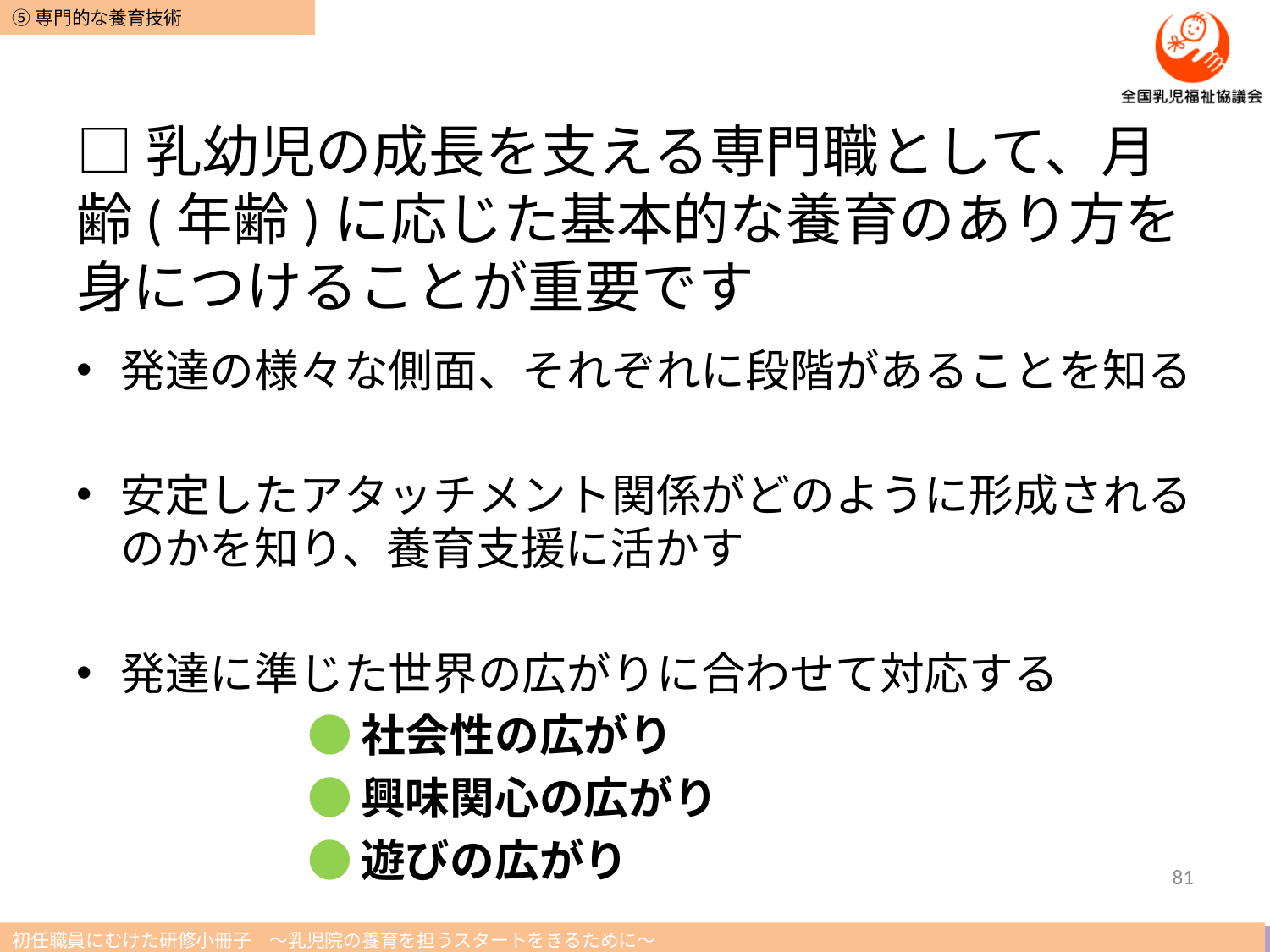

# □乳幼児の成長を支える専門職として、月齢(年齢)に応じた基本的な養育のあり方を身につけることが重要です
発達の様々な側面、それぞれに段階があることを知る

安定したアタッチメント関係がどのように形成されるのかを知り、養育支援に活かす

発達に準じた世界の広がりに合わせて対応する
●社会性の広がり
●興味関心の広がり
●遊びの広がり

81